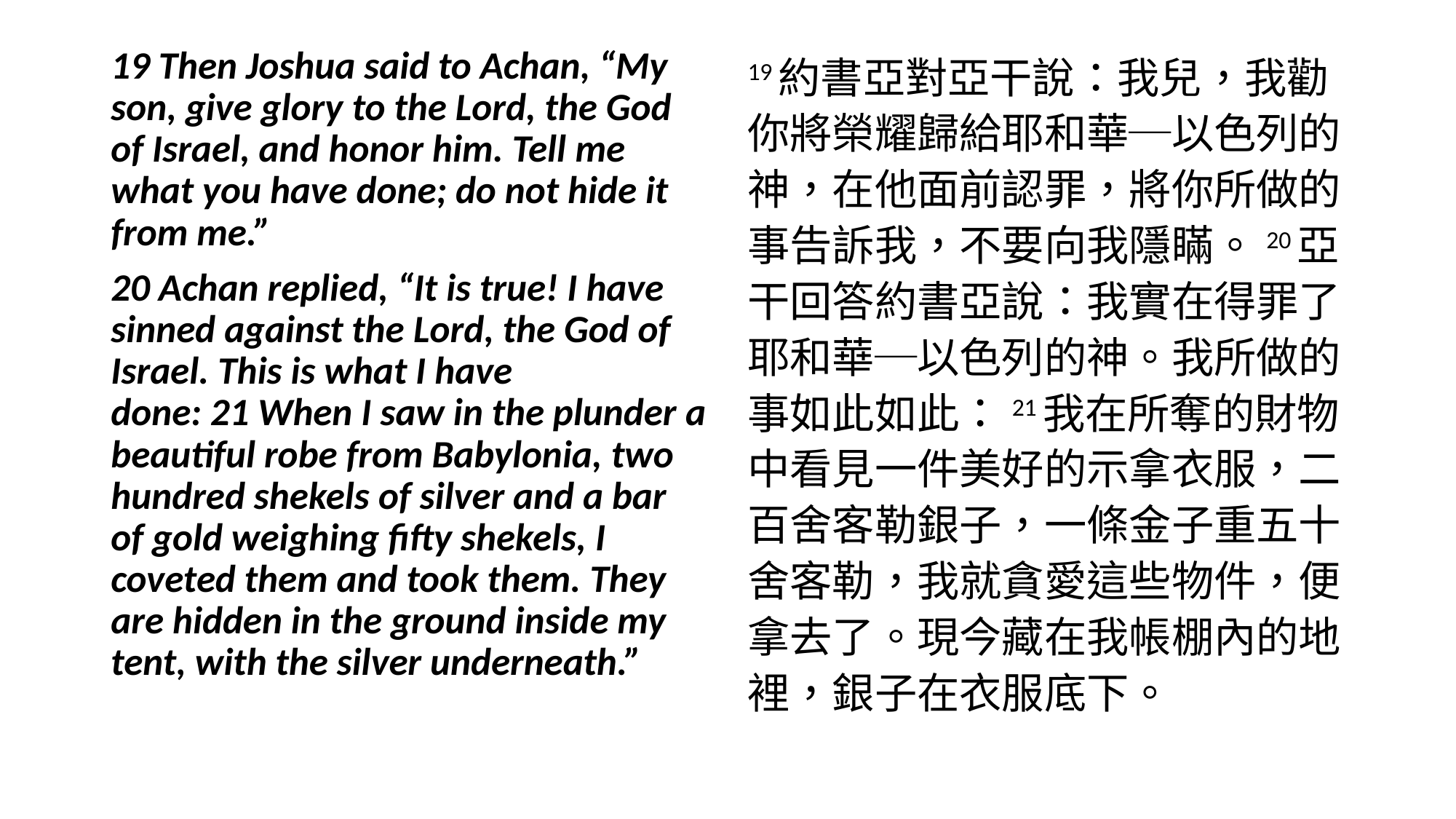

19 Then Joshua said to Achan, “My son, give glory to the Lord, the God of Israel, and honor him. Tell me what you have done; do not hide it from me.”
20 Achan replied, “It is true! I have sinned against the Lord, the God of Israel. This is what I have done: 21 When I saw in the plunder a beautiful robe from Babylonia, two hundred shekels of silver and a bar of gold weighing fifty shekels, I coveted them and took them. They are hidden in the ground inside my tent, with the silver underneath.”
19約書亞對亞干說：我兒，我勸你將榮耀歸給耶和華─以色列的神，在他面前認罪，將你所做的事告訴我，不要向我隱瞞。20亞干回答約書亞說：我實在得罪了耶和華─以色列的神。我所做的事如此如此：21我在所奪的財物中看見一件美好的示拿衣服，二百舍客勒銀子，一條金子重五十舍客勒，我就貪愛這些物件，便拿去了。現今藏在我帳棚內的地裡，銀子在衣服底下。